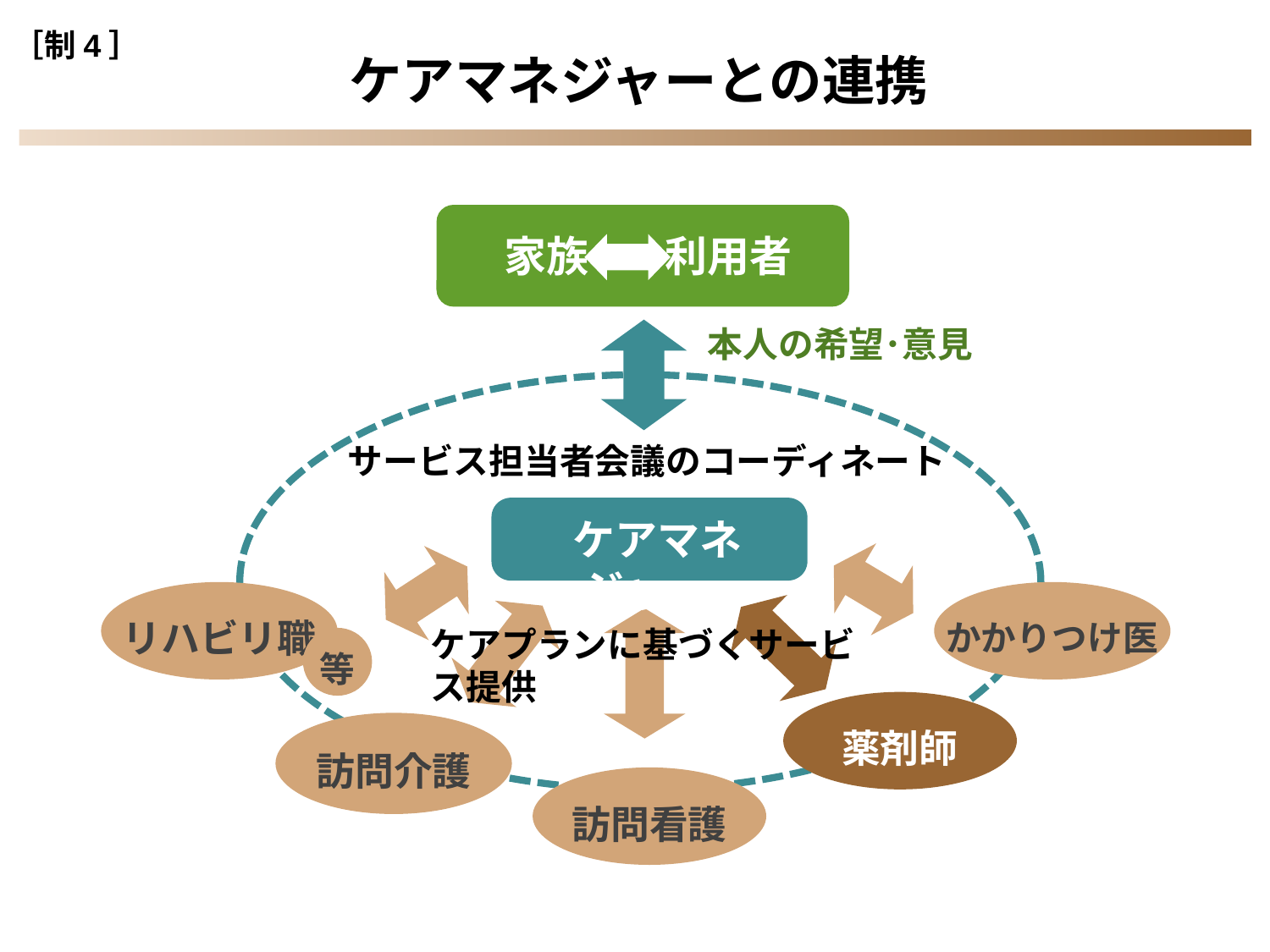

［制4］
ケアマネジャーとの連携

 家族        利用者
  本人の希望･意見

サービス担当者会議のコーディネート

 ケアマネジャー

リハビリ職
かかりつけ医

ケアプランに基づくサービス提供
等
薬剤師
訪問介護
訪問看護